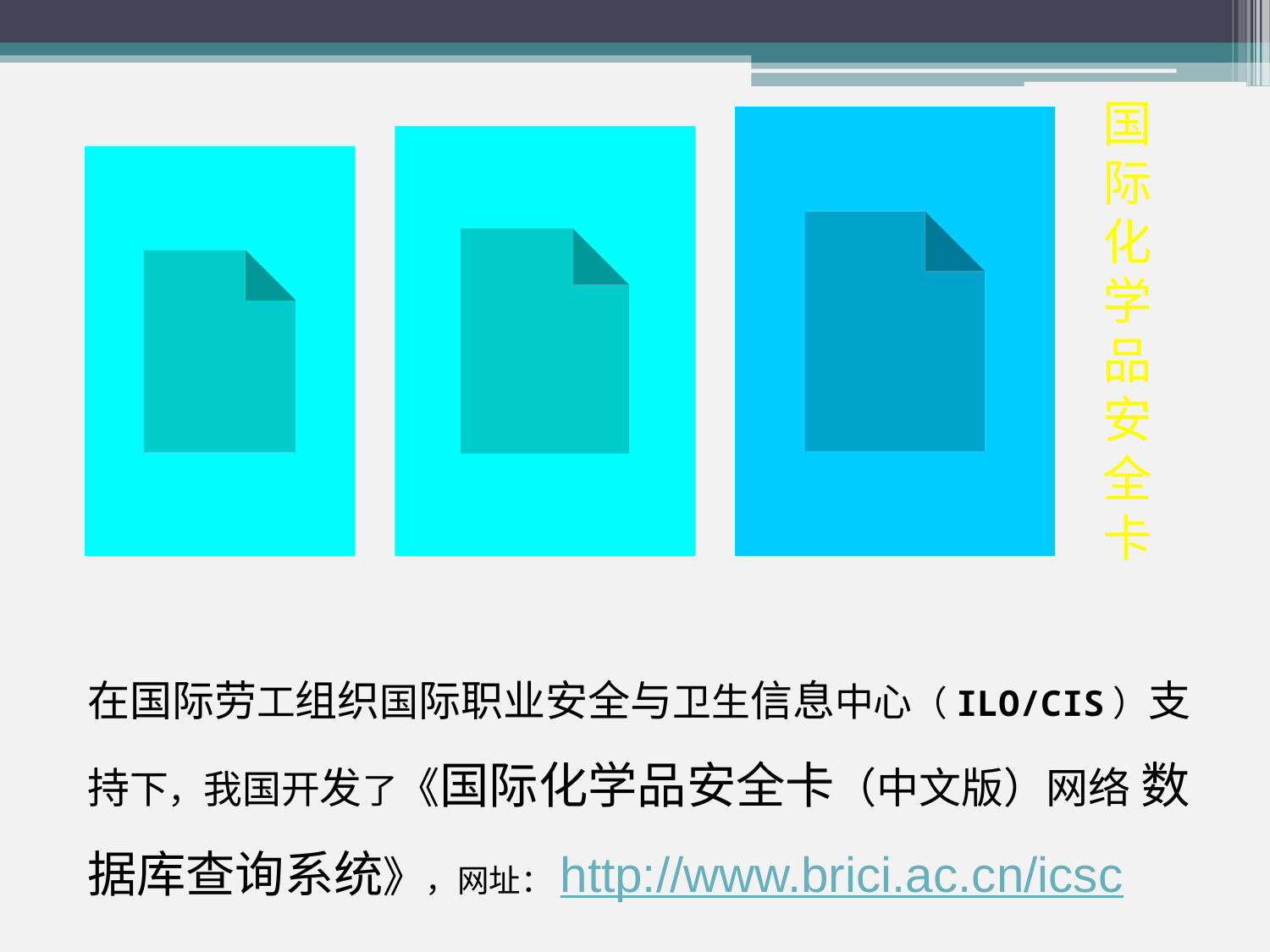

国
际
化
学
品
安
全
卡

       在国际劳工组织国际职业安全与卫生信息中心（ILO/CIS）支持下，我国开发了《国际化学品安全卡（中文版）网络 数据库查询系统》，网址：http://www.brici.ac.cn/icsc